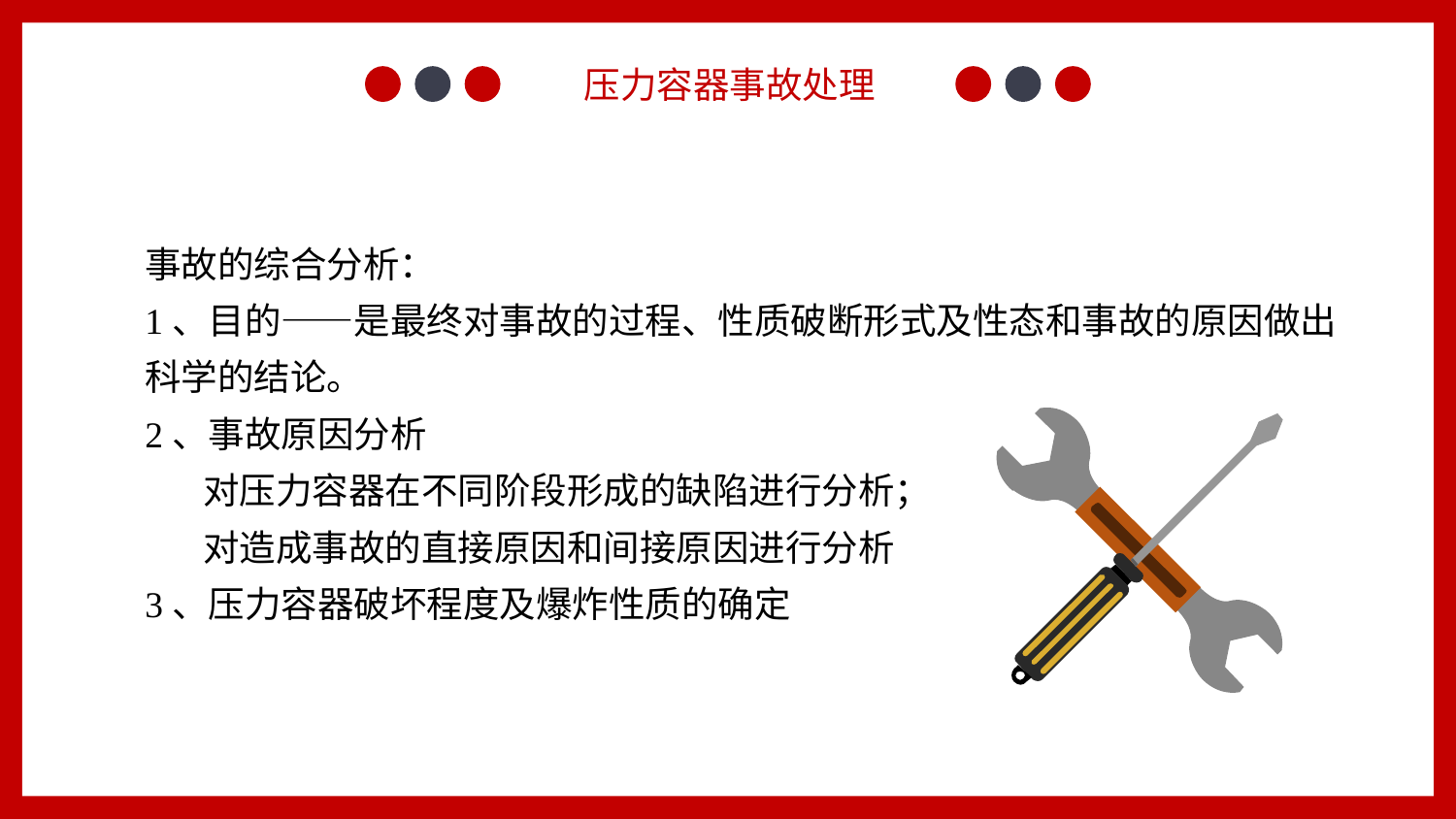

压力容器事故处理

事故的综合分析：
1、目的——是最终对事故的过程、性质破断形式及性态和事故的原因做出科学的结论。
2、事故原因分析
      对压力容器在不同阶段形成的缺陷进行分析；
      对造成事故的直接原因和间接原因进行分析
3、压力容器破坏程度及爆炸性质的确定